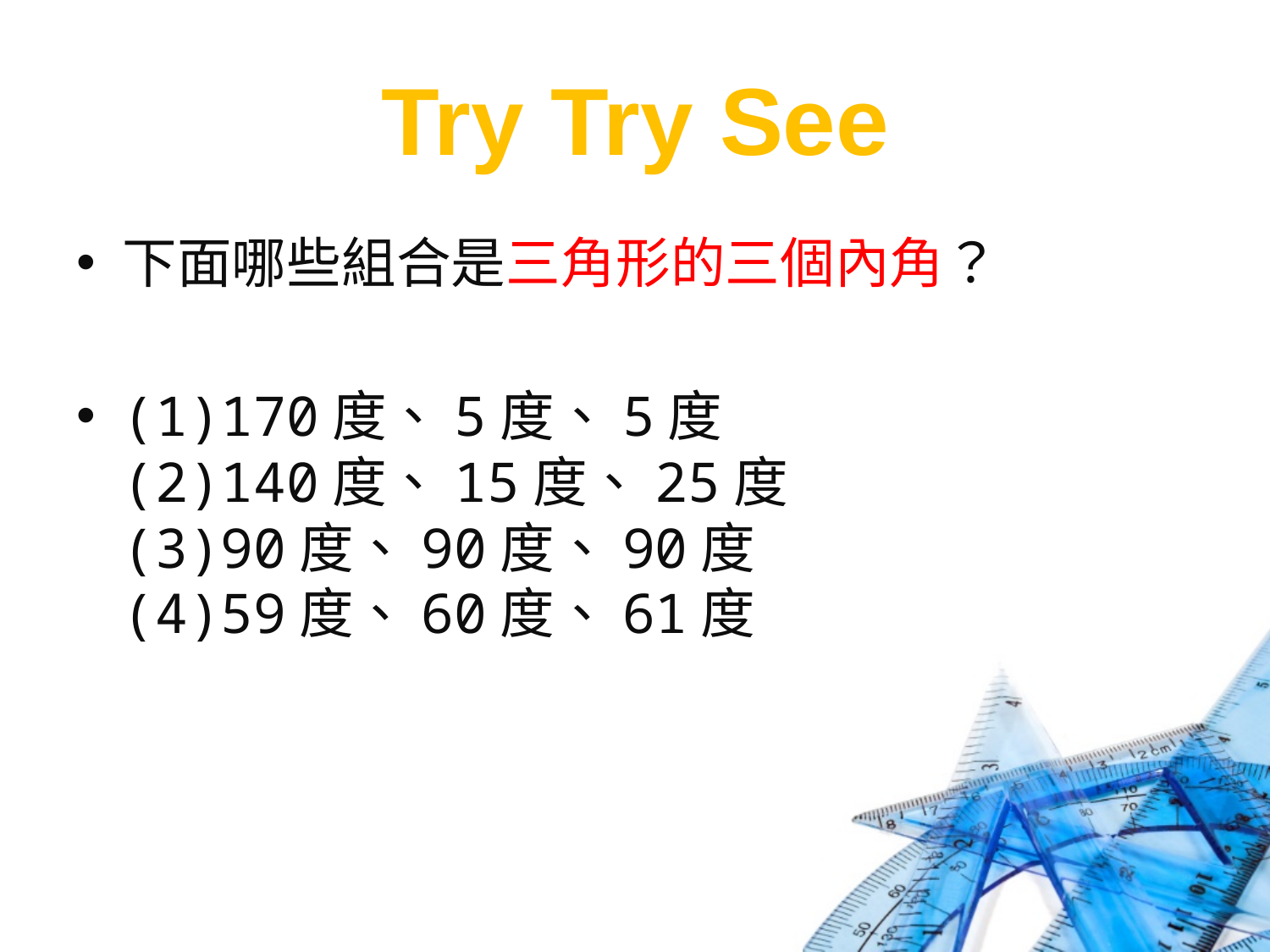

# Try Try See
下面哪些組合是三角形的三個內角？

(1)170度、5度、5度
(2)140度、15度、25度
(3)90度、90度、90度
(4)59度、60度、61度